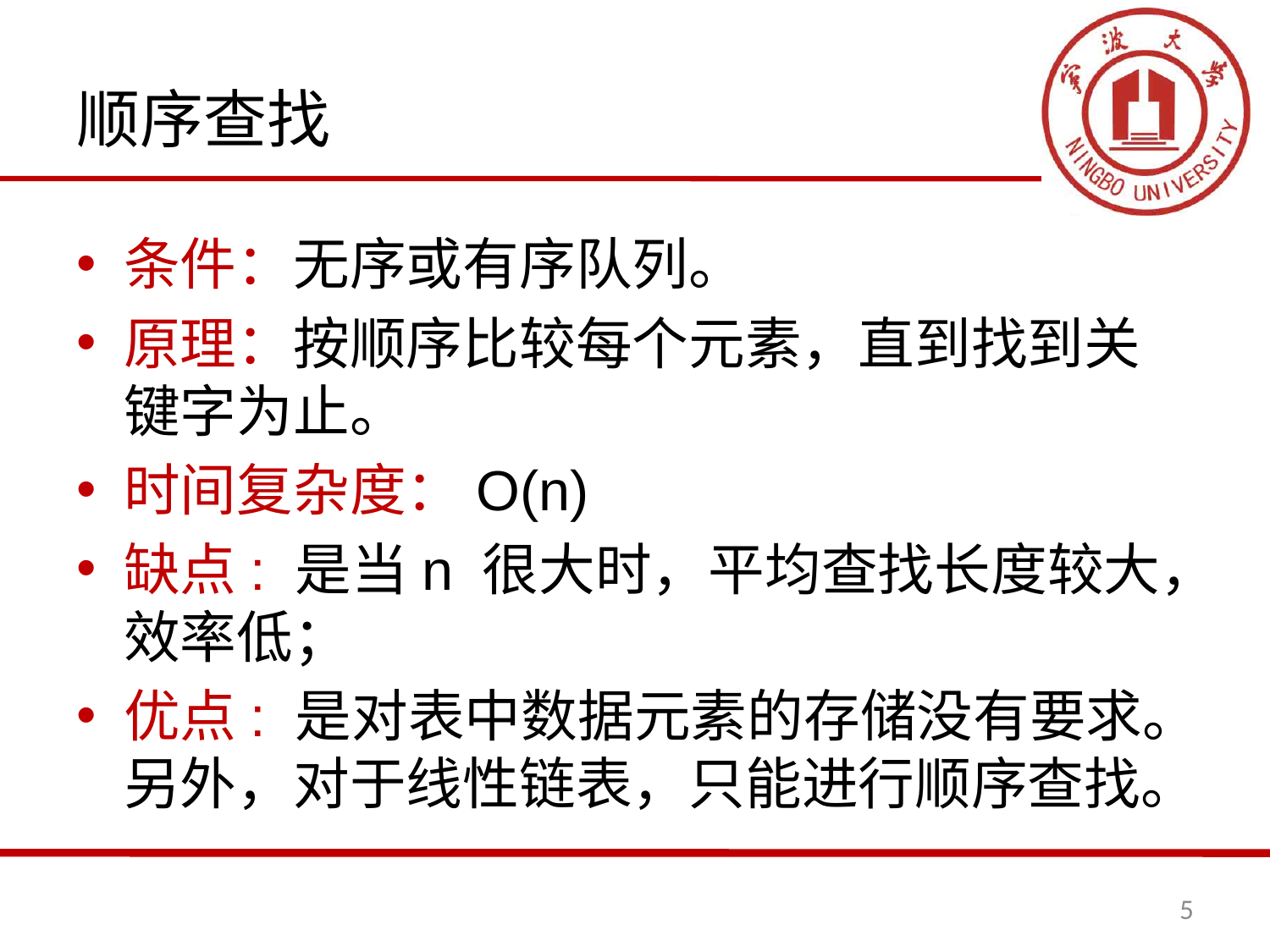

# 顺序查找
条件：无序或有序队列。
原理：按顺序比较每个元素，直到找到关键字为止。
时间复杂度：O(n)
缺点: 是当n 很大时，平均查找长度较大，效率低；
优点: 是对表中数据元素的存储没有要求。另外，对于线性链表，只能进行顺序查找。
5